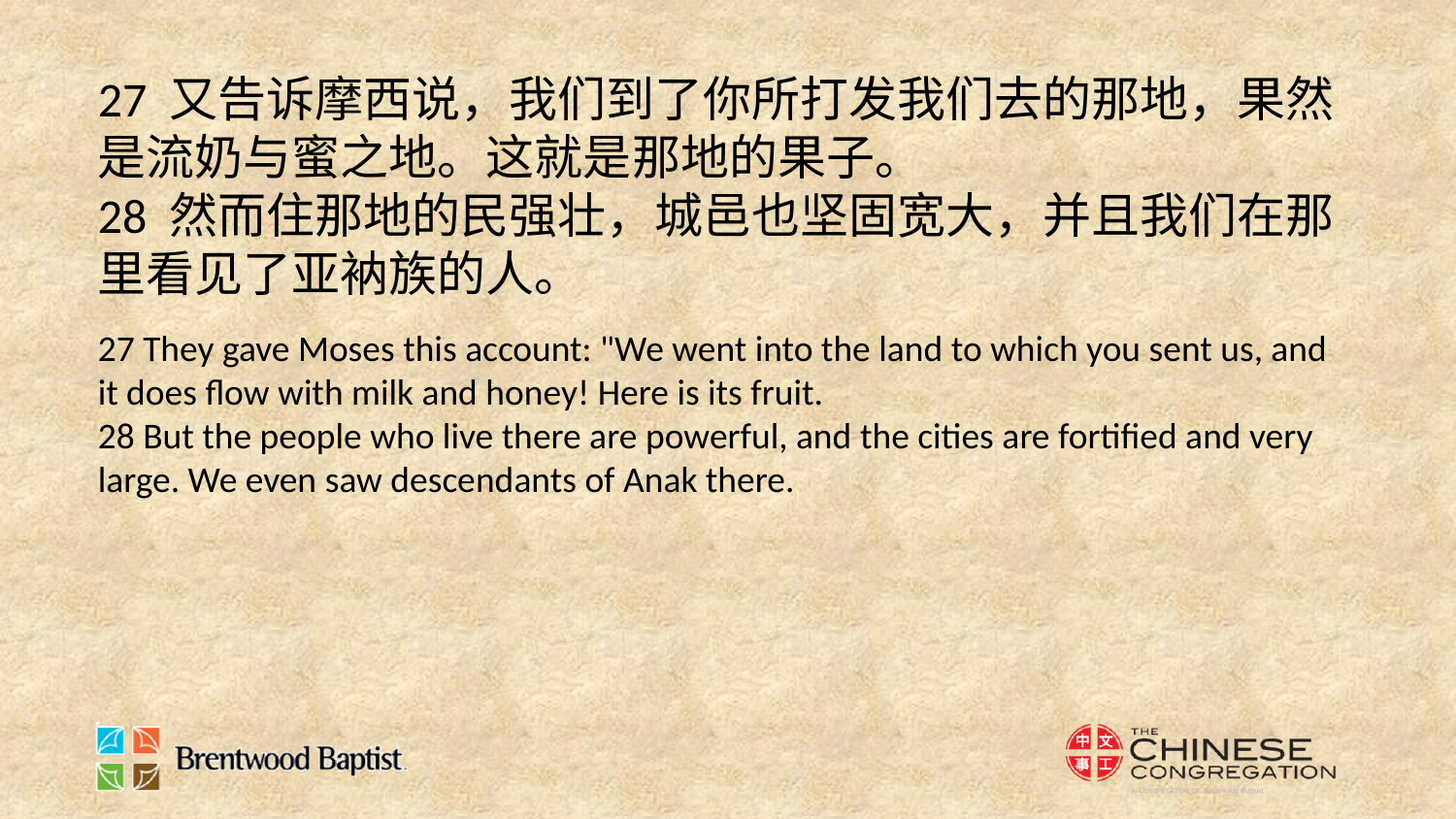

27 又告诉摩西说，我们到了你所打发我们去的那地，果然是流奶与蜜之地。这就是那地的果子。
28 然而住那地的民强壮，城邑也坚固宽大，并且我们在那里看见了亚衲族的人。

27 They gave Moses this account: "We went into the land to which you sent us, and it does flow with milk and honey! Here is its fruit.
28 But the people who live there are powerful, and the cities are fortified and very large. We even saw descendants of Anak there.